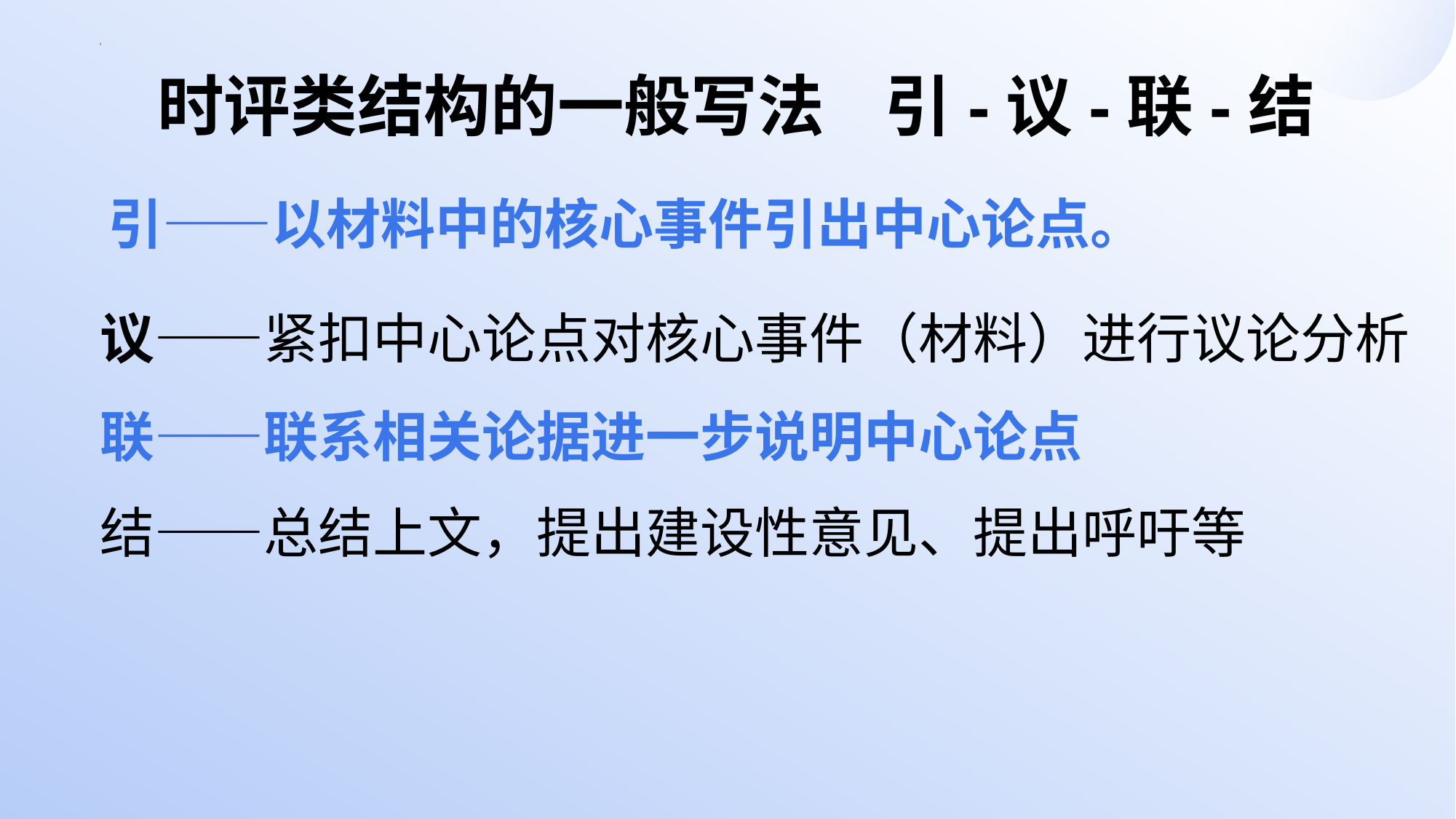

时评类结构的一般写法    引-议-联-结
引——以材料中的核心事件引出中心论点。
议——紧扣中心论点对核心事件（材料）进行议论分析
联——联系相关论据进一步说明中心论点
结——总结上文，提出建设性意见、提出呼吁等